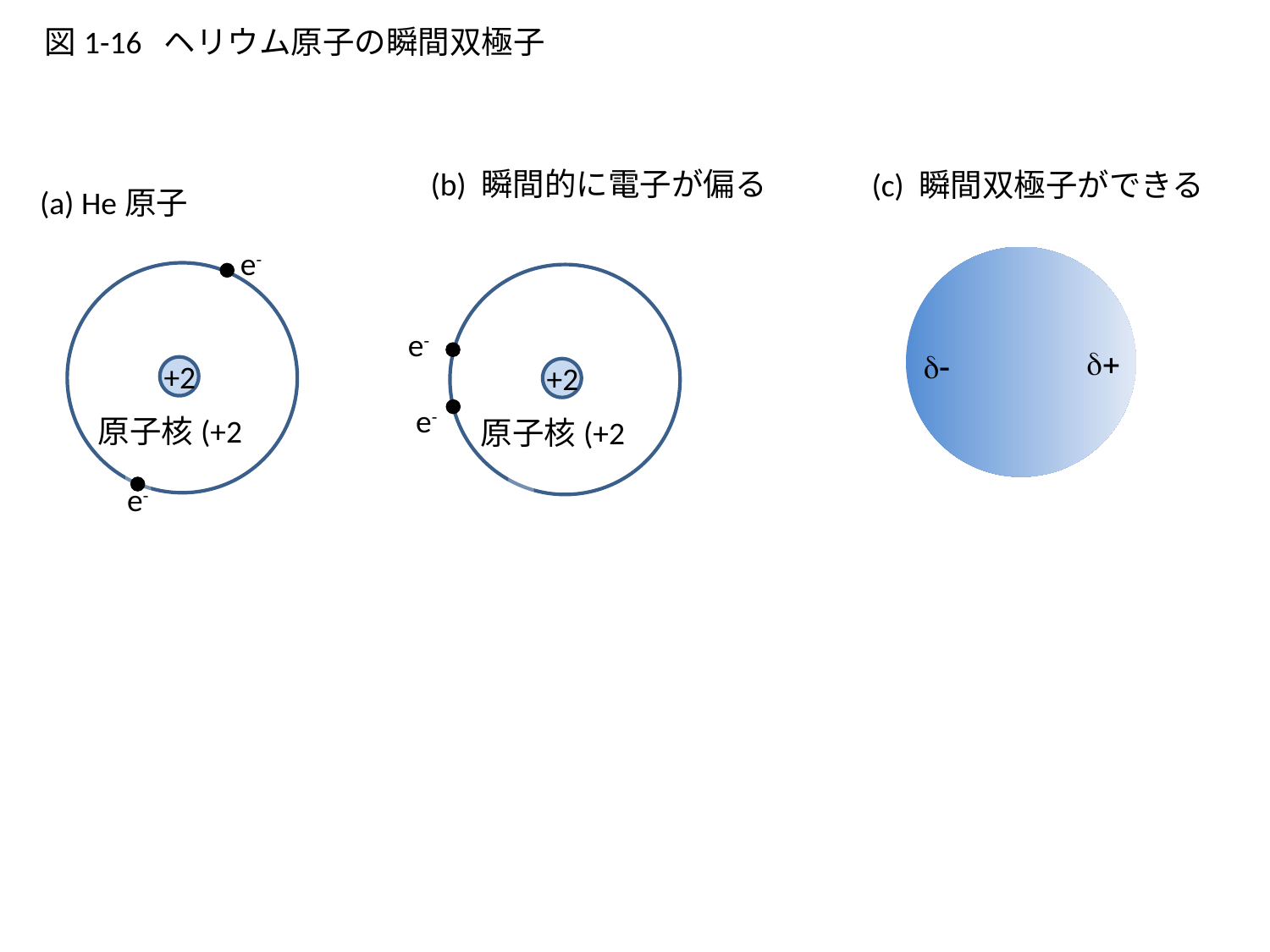

図1-16  ヘリウム原子の瞬間双極子
(b) 瞬間的に電子が偏る
(c) 瞬間双極子ができる
(a) He原子
e-

e-
δ+
δ−

+2
+2

e-

原子核(+2
原子核(+2

e-